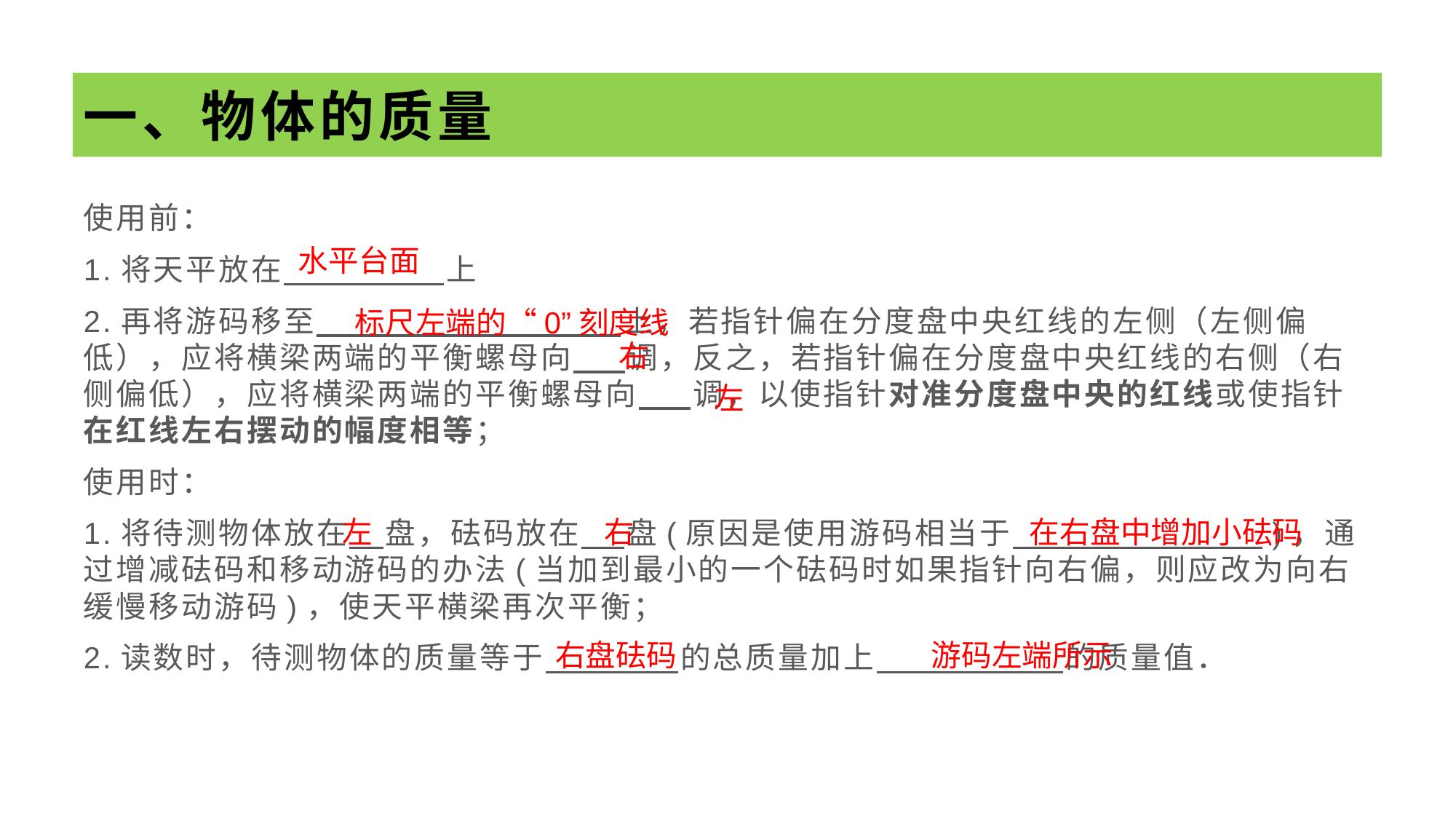

# 一、物体的质量
使用前：
1.将天平放在                  上
2.再将游码移至                                  上，若指针偏在分度盘中央红线的左侧（左侧偏低），应将横梁两端的平衡螺母向      调，反之，若指针偏在分度盘中央红线的右侧（右侧偏低），应将横梁两端的平衡螺母向      调，以使指针对准分度盘中央的红线或使指针在红线左右摆动的幅度相等；
使用时：
1.将待测物体放在    盘，砝码放在     盘(原因是使用游码相当于                            )，通过增减砝码和移动游码的办法(当加到最小的一个砝码时如果指针向右偏，则应改为向右缓慢移动游码)，使天平横梁再次平衡；
2.读数时，待测物体的质量等于               的总质量加上                     的质量值．
水平台面
标尺左端的“0”刻度线
右
左
左
右
在右盘中增加小砝码
右盘砝码
游码左端所示